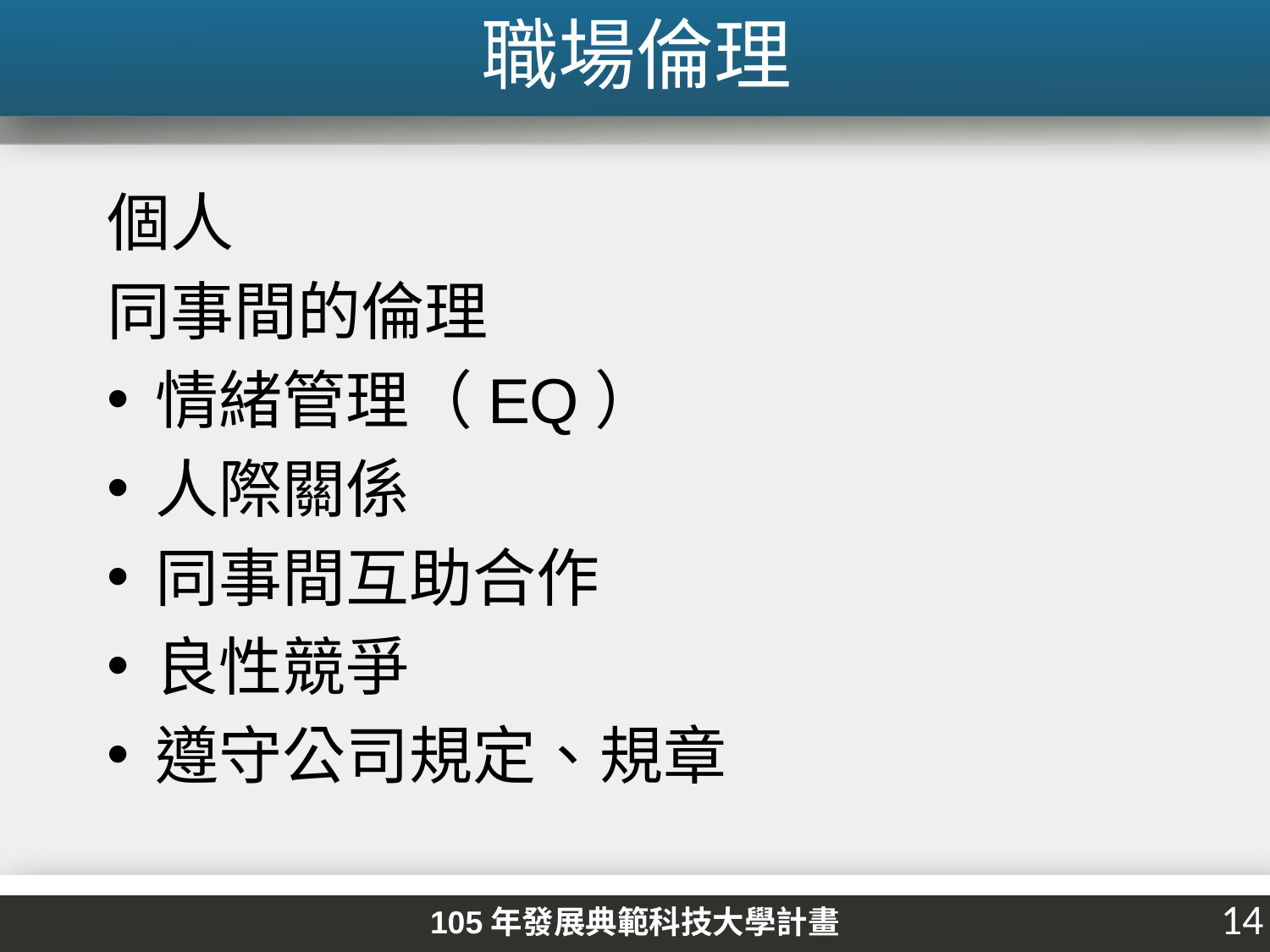

# 職場倫理
個人
同事間的倫理
情緒管理（EQ）
人際關係
同事間互助合作
良性競爭
遵守公司規定、規章